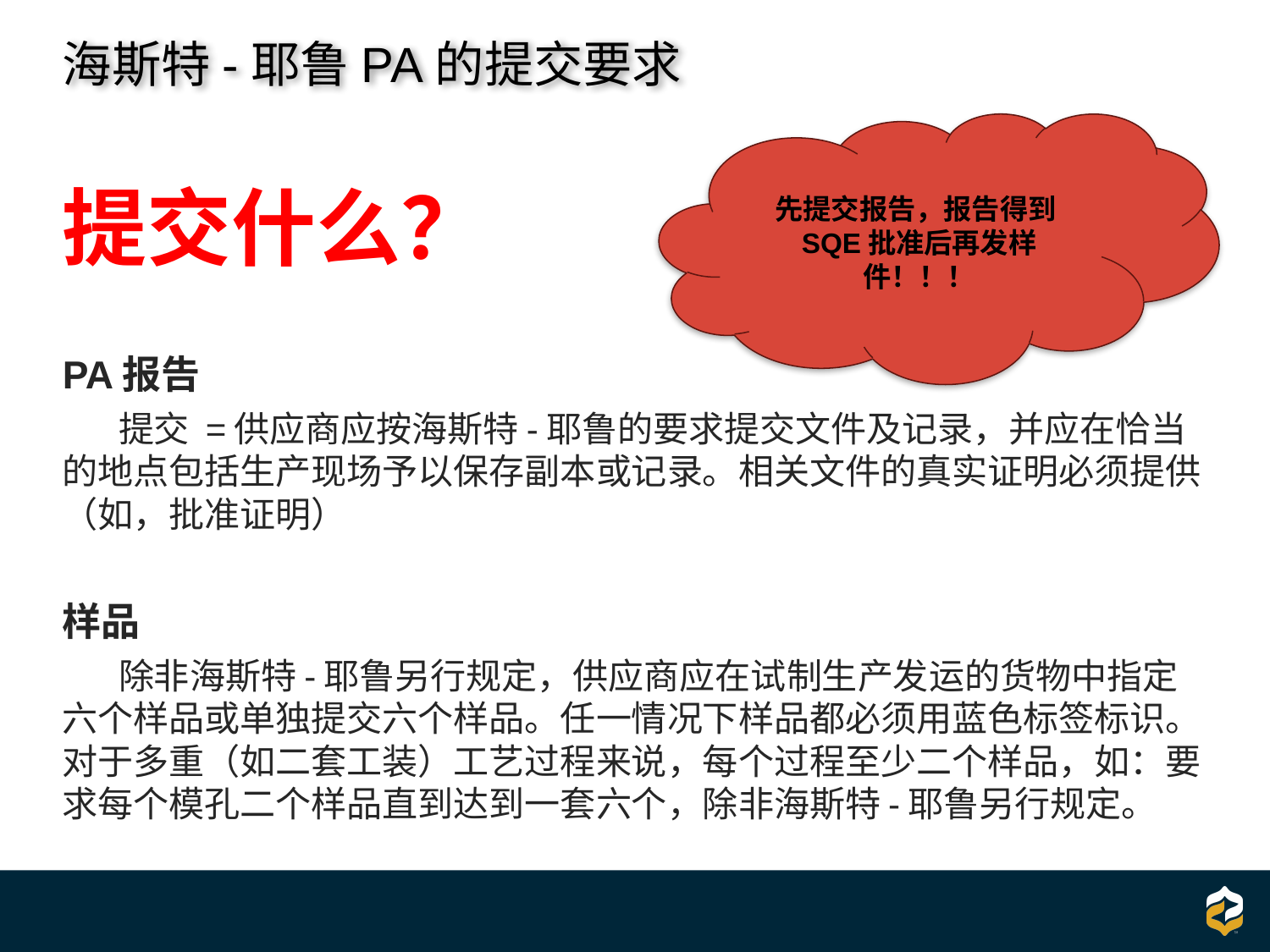

# 海斯特-耶鲁PA的提交要求
先提交报告，报告得到SQE批准后再发样件！！！
提交什么？
PA报告
      提交 =供应商应按海斯特-耶鲁的要求提交文件及记录，并应在恰当的地点包括生产现场予以保存副本或记录。相关文件的真实证明必须提供（如，批准证明）

样品
      除非海斯特-耶鲁另行规定，供应商应在试制生产发运的货物中指定六个样品或单独提交六个样品。任一情况下样品都必须用蓝色标签标识。对于多重（如二套工装）工艺过程来说，每个过程至少二个样品，如：要求每个模孔二个样品直到达到一套六个，除非海斯特-耶鲁另行规定。